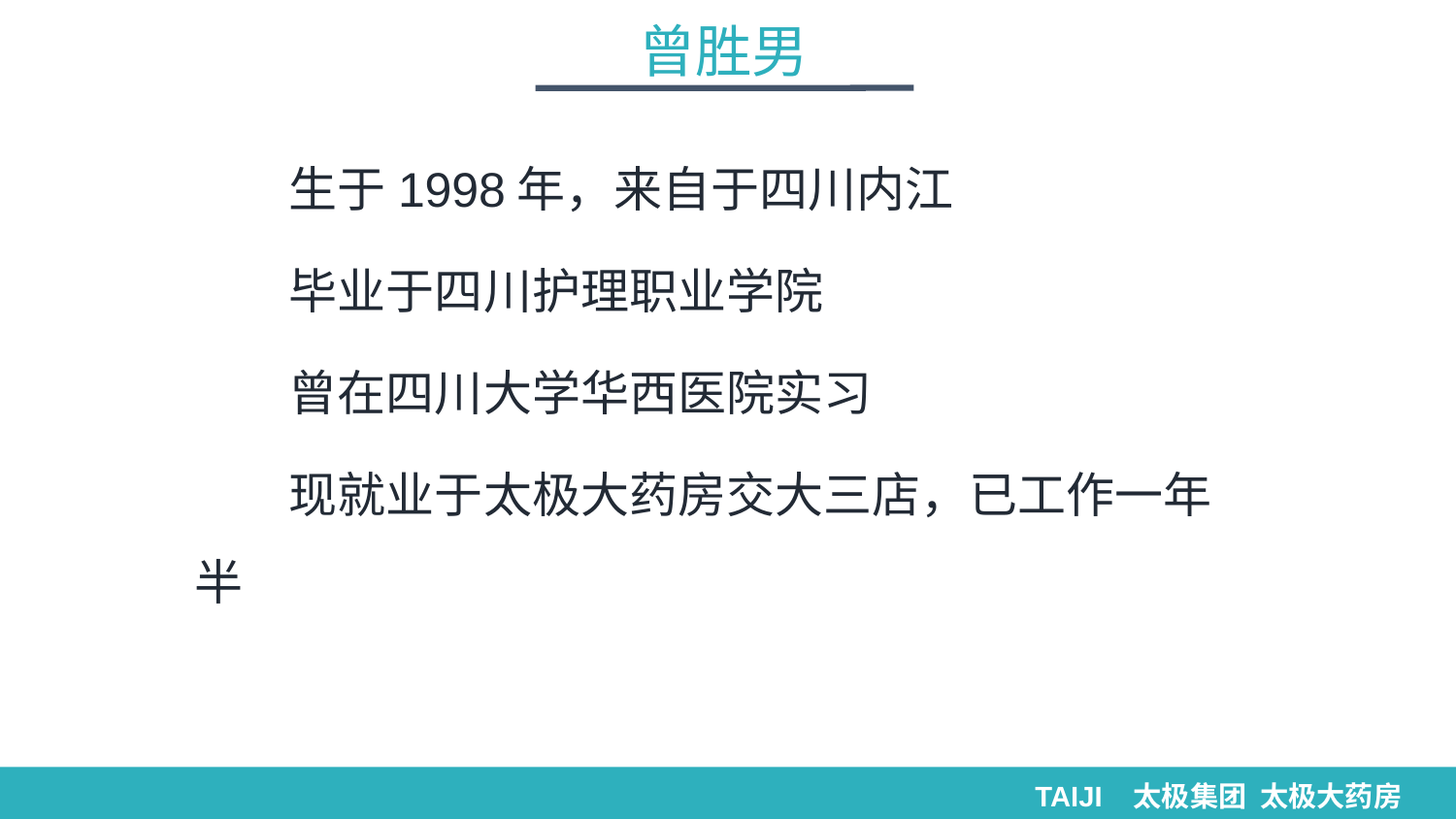

曾胜男
 生于1998年，来自于四川内江
 毕业于四川护理职业学院
 曾在四川大学华西医院实习
 现就业于太极大药房交大三店，已工作一年半

TAIJI   太极集团  太极大药房